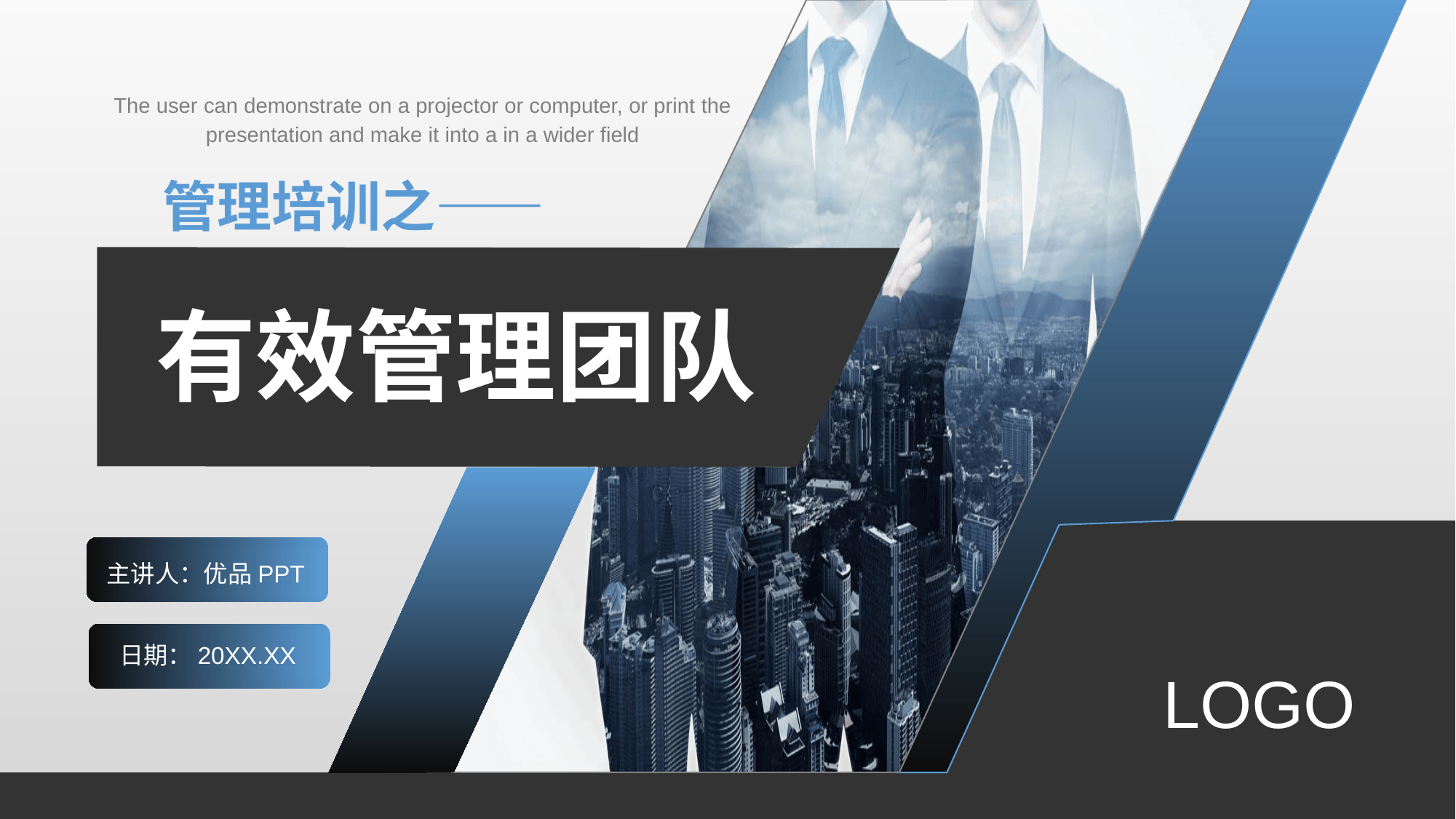

The user can demonstrate on a projector or computer, or print the presentation and make it into a in a wider field
管理培训之——

有效管理团队

主讲人：优品PPT

日期：20XX.XX
LOGO